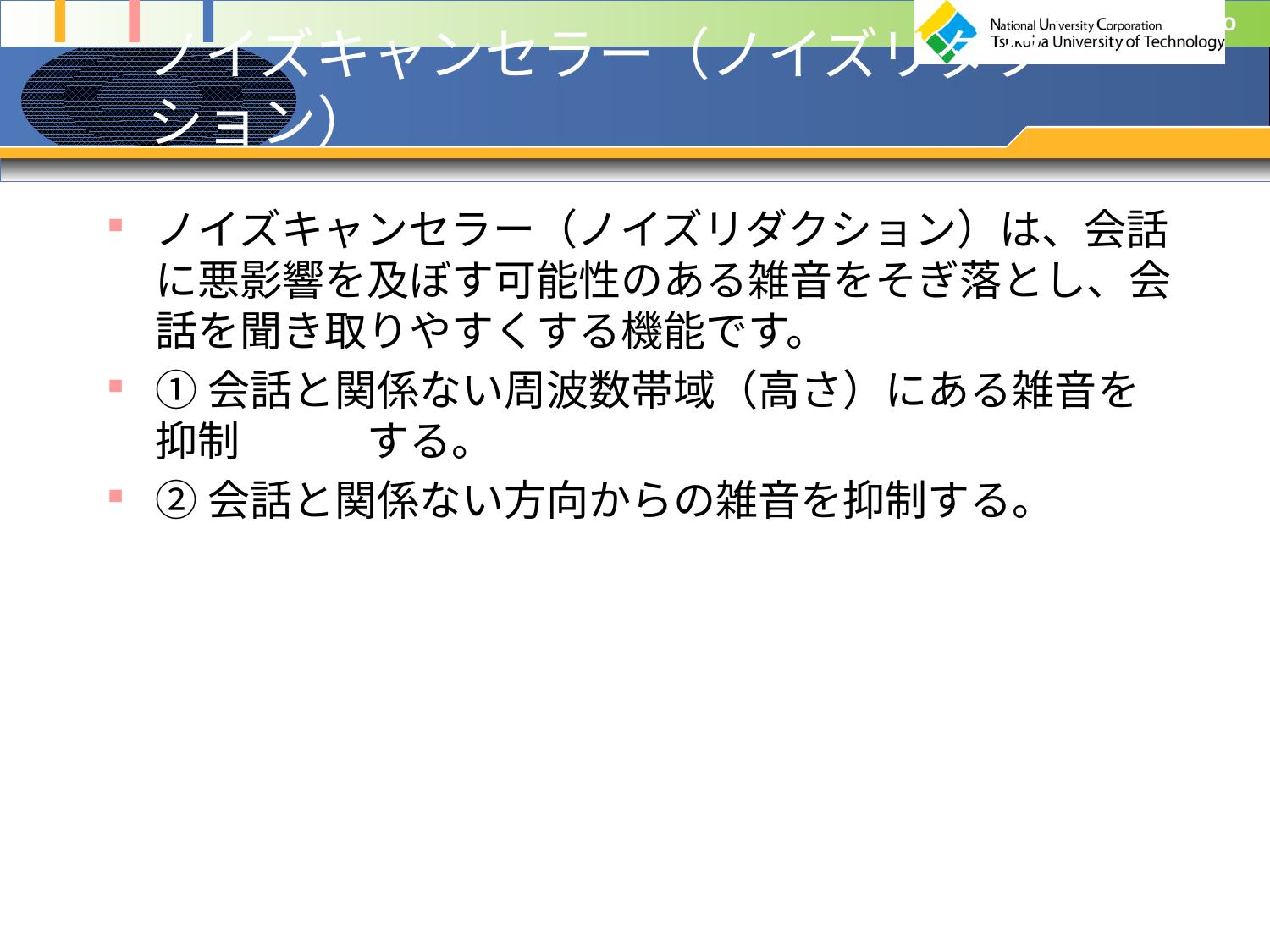

# ノイズキャンセラー（ノイズリダクション）
ノイズキャンセラー（ノイズリダクション）は、会話に悪影響を及ぼす可能性のある雑音をそぎ落とし、会話を聞き取りやすくする機能です。
①会話と関係ない周波数帯域（高さ）にある雑音を抑制　　　する。
②会話と関係ない方向からの雑音を抑制する。